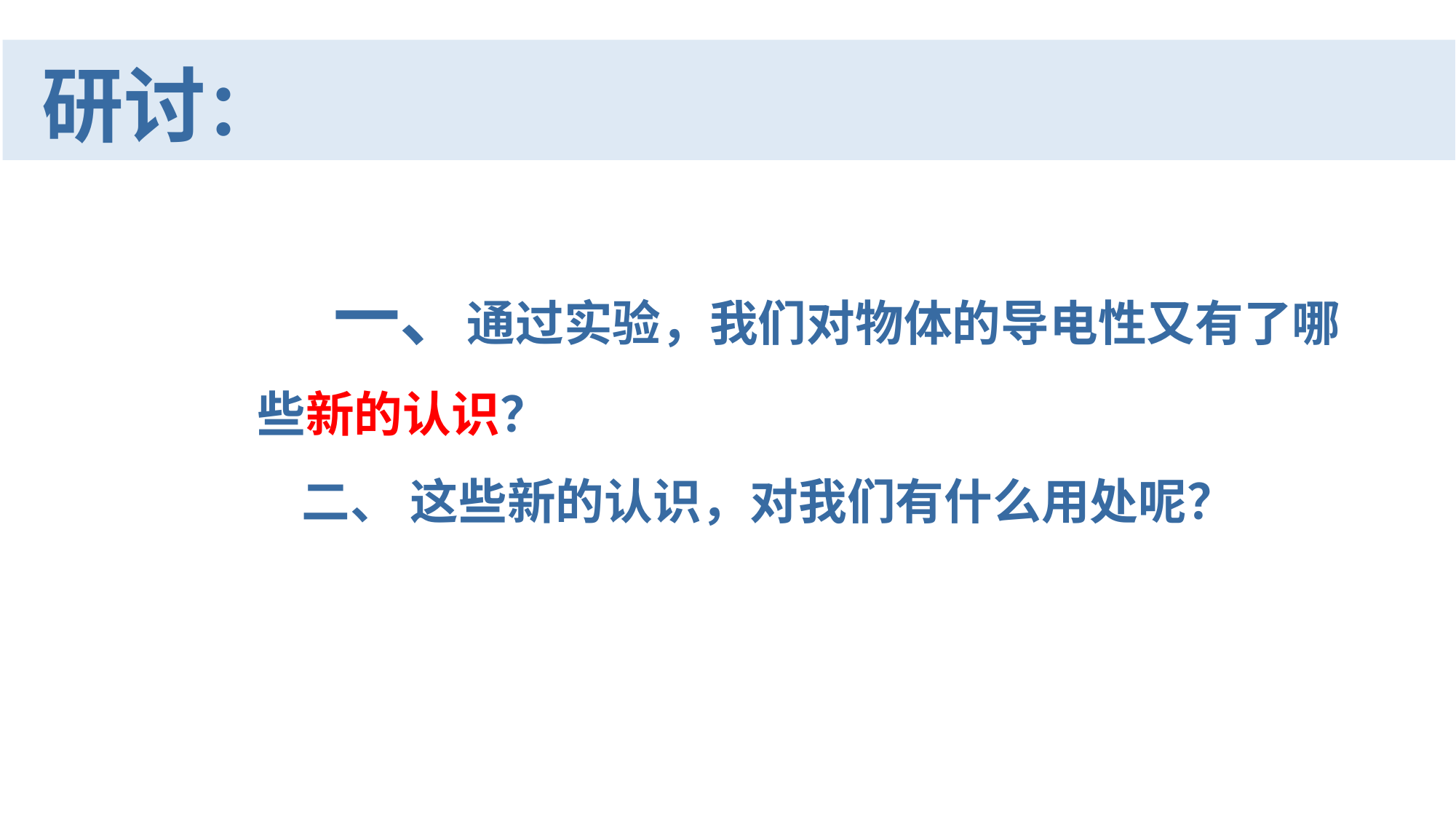

研讨：
    一、通过实验，我们对物体的导电性又有了哪些新的认识？
   二、 这些新的认识，对我们有什么用处呢？